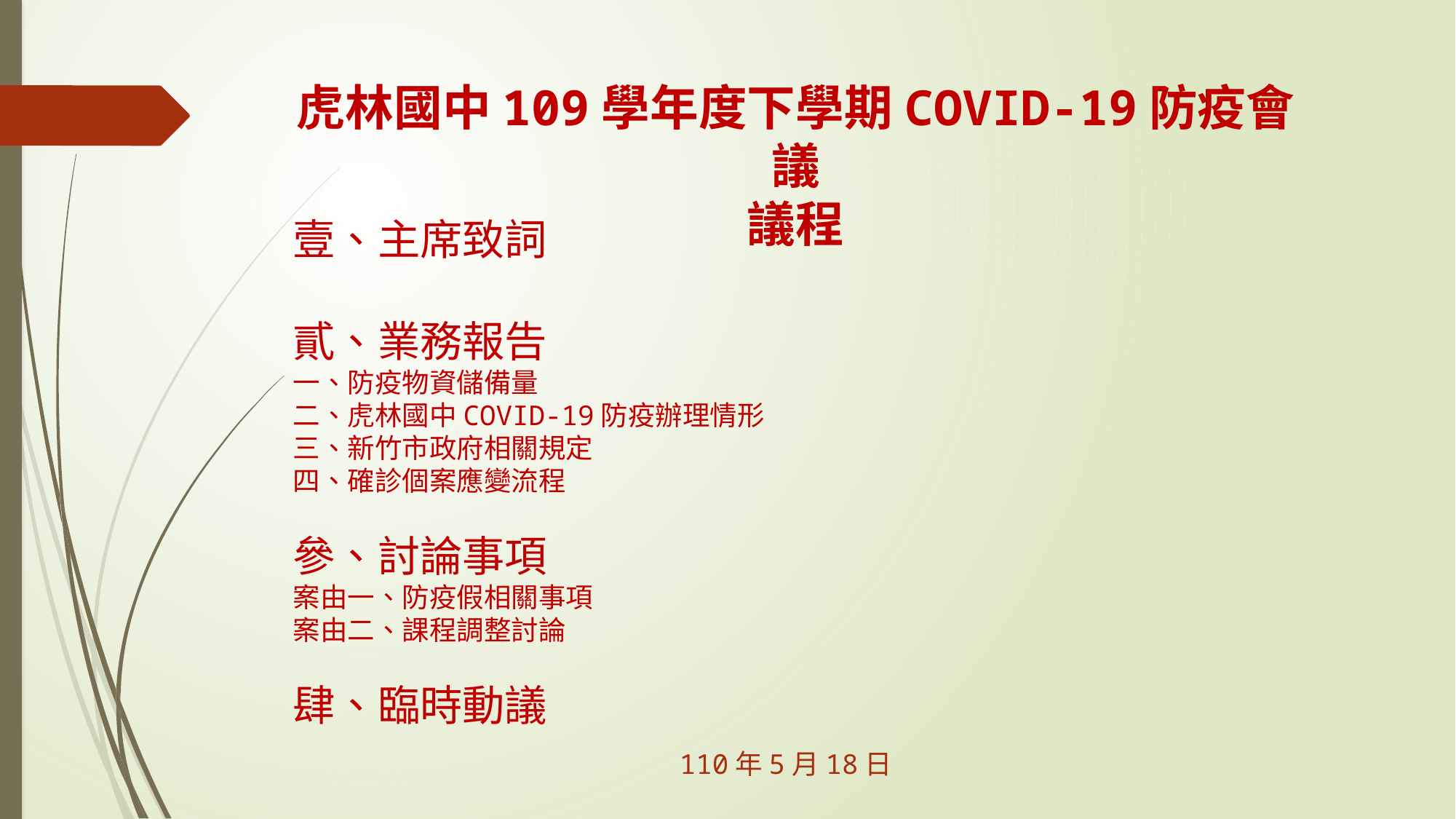

虎林國中109學年度下學期COVID-19防疫會議
議程
壹、主席致詞

貳、業務報告
一、防疫物資儲備量
二、虎林國中COVID-19防疫辦理情形
三、新竹市政府相關規定
四、確診個案應變流程

參、討論事項
案由一、防疫假相關事項
案由二、課程調整討論

肆、臨時動議

110年5月18日